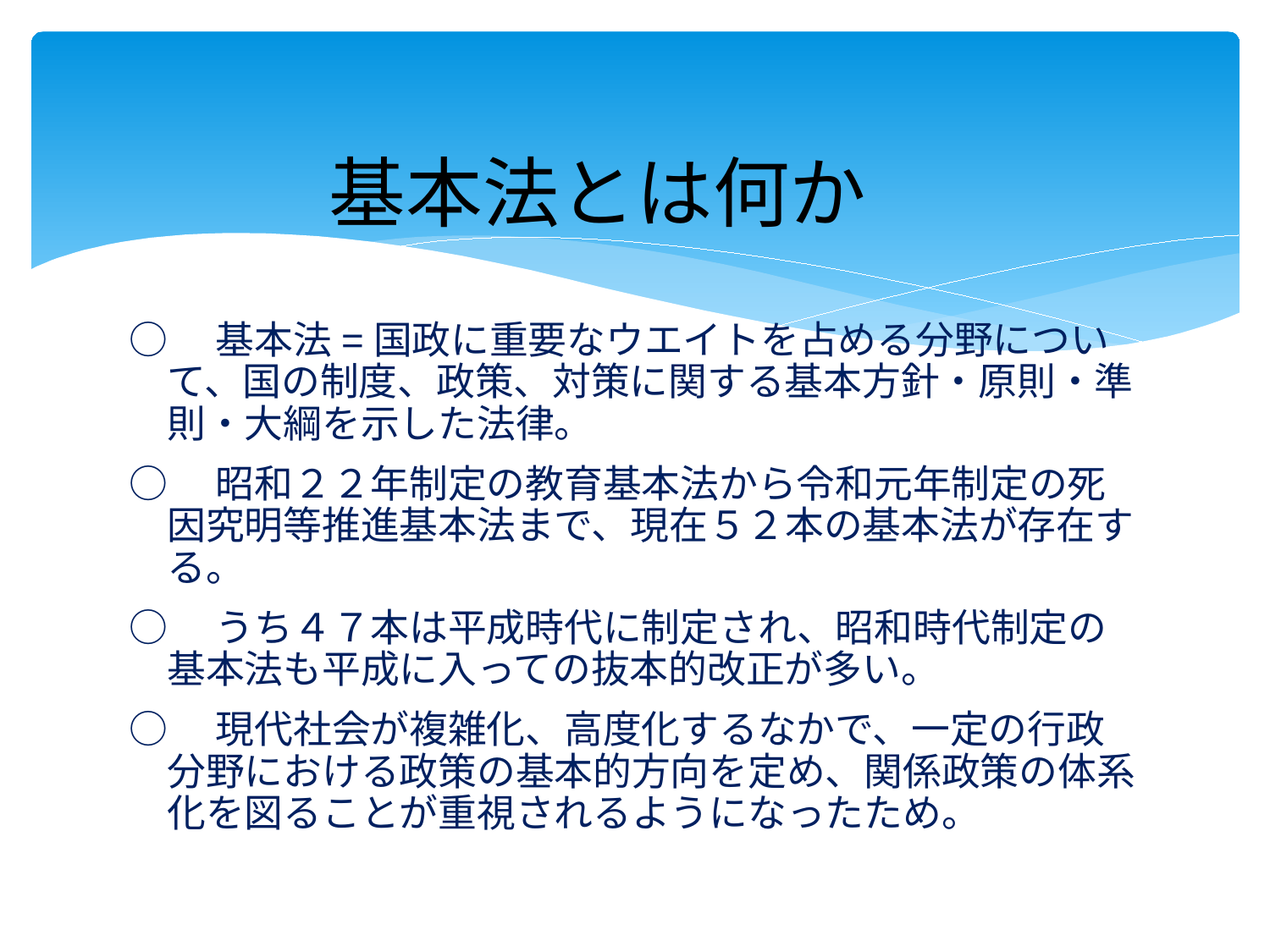

# 基本法とは何か
○　基本法=国政に重要なウエイトを占める分野について、国の制度、政策、対策に関する基本方針・原則・準則・大綱を示した法律。
○　昭和２２年制定の教育基本法から令和元年制定の死因究明等推進基本法まで、現在５２本の基本法が存在する。
○　うち４７本は平成時代に制定され、昭和時代制定の基本法も平成に入っての抜本的改正が多い。
○　現代社会が複雑化、高度化するなかで、一定の行政分野における政策の基本的方向を定め、関係政策の体系化を図ることが重視されるようになったため。